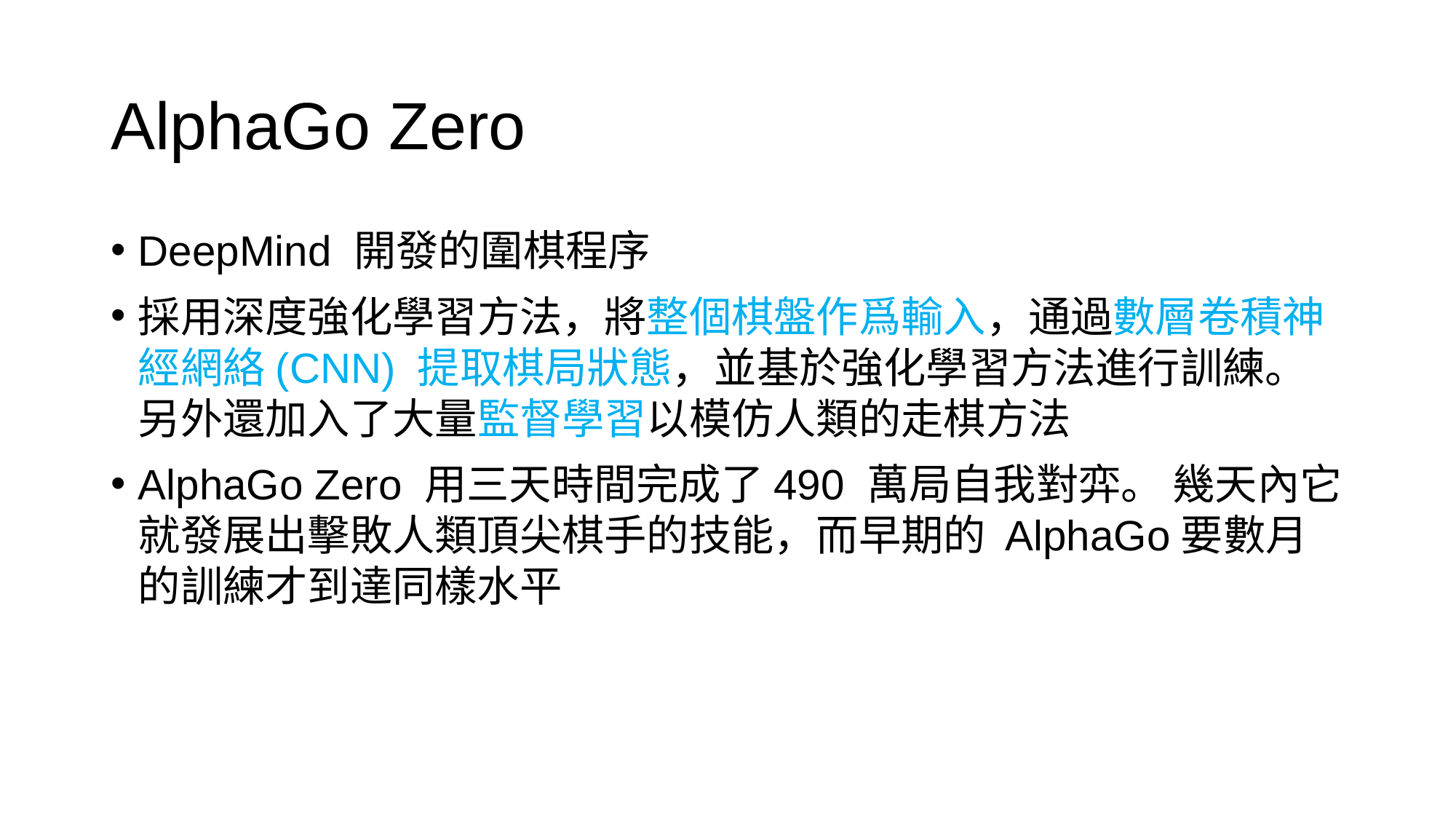

# AlphaGo Zero
DeepMind 開發的圍棋程序
採用深度強化學習方法，將整個棋盤作爲輸入，通過數層卷積神經網絡(CNN) 提取棋局狀態，並基於強化學習方法進行訓練。另外還加入了大量監督學習以模仿人類的走棋方法
AlphaGo Zero 用三天時間完成了490 萬局自我對弈。 幾天內它就發展出擊敗人類頂尖棋手的技能，而早期的 AlphaGo要數月的訓練才到達同樣水平